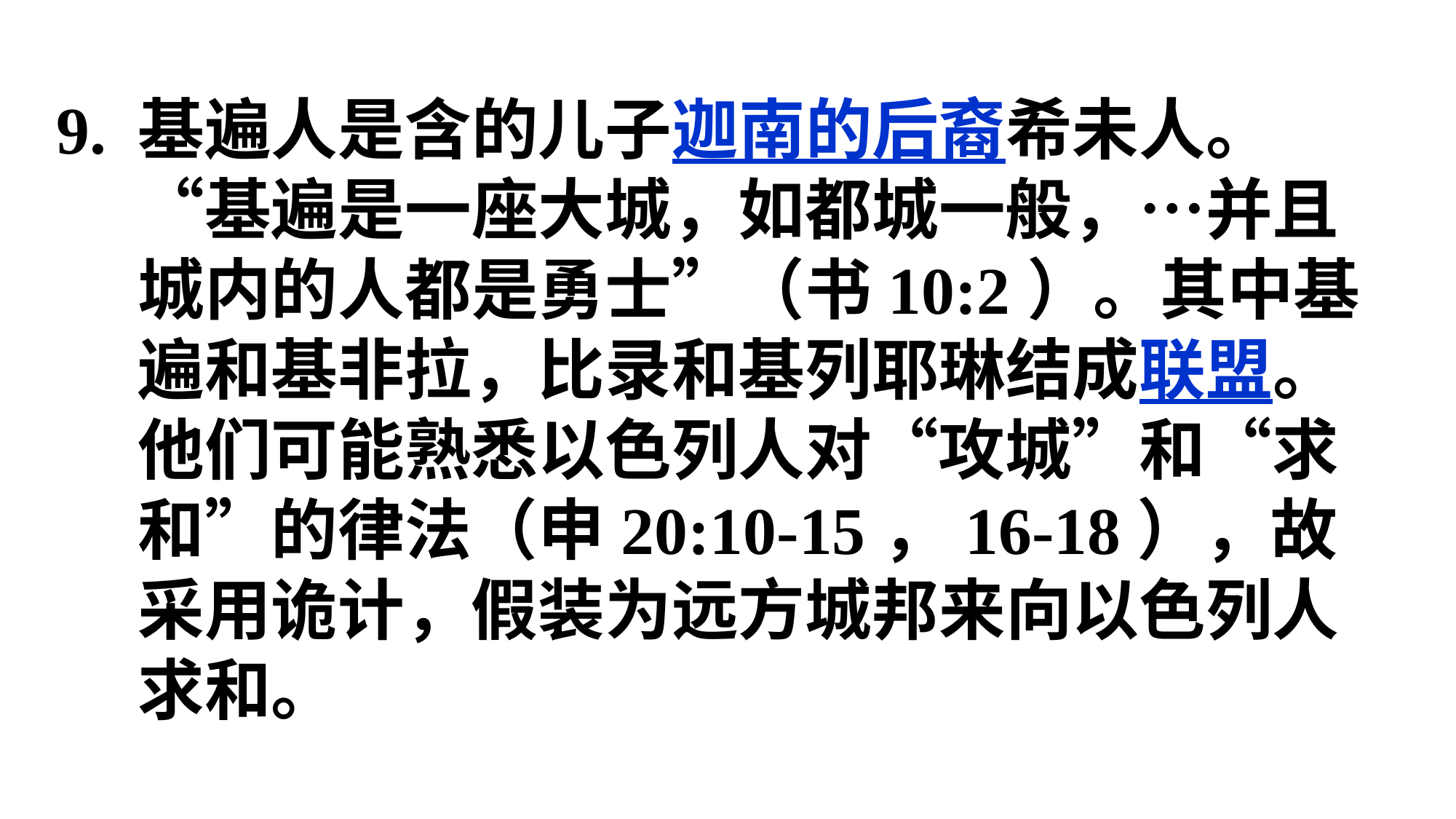

9.	基遍人是含的儿子迦南的后裔希未人。“基遍是一座大城，如都城一般，…并且城内的人都是勇士”（书10:2）。其中基遍和基非拉，比录和基列耶琳结成联盟。他们可能熟悉以色列人对“攻城”和“求和”的律法（申20:10-15，16-18），故采用诡计，假装为远方城邦来向以色列人求和。